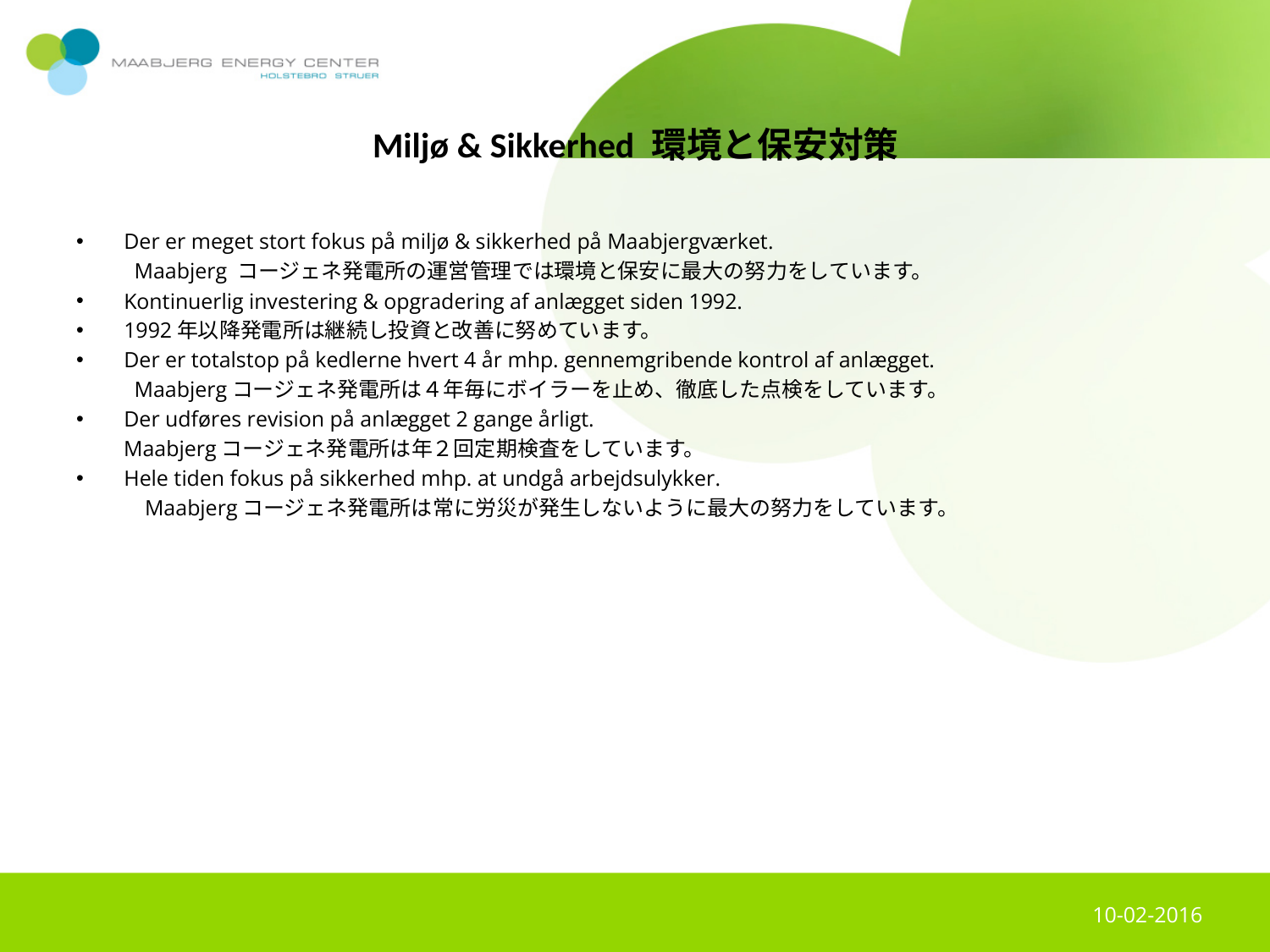

#
Miljø & Sikkerhed 環境と保安対策
Der er meget stort fokus på miljø & sikkerhed på Maabjergværket.
 　　Maabjerg コージェネ発電所の運営管理では環境と保安に最大の努力をしています。
Kontinuerlig investering & opgradering af anlægget siden 1992.
1992年以降発電所は継続し投資と改善に努めています。
Der er totalstop på kedlerne hvert 4 år mhp. gennemgribende kontrol af anlægget.
 　　Maabjergコージェネ発電所は４年毎にボイラーを止め、徹底した点検をしています。
Der udføres revision på anlægget 2 gange årligt.
　　Maabjergコージェネ発電所は年２回定期検査をしています。
Hele tiden fokus på sikkerhed mhp. at undgå arbejdsulykker.
　　　Maabjergコージェネ発電所は常に労災が発生しないように最大の努力をしています。

10-02-2016